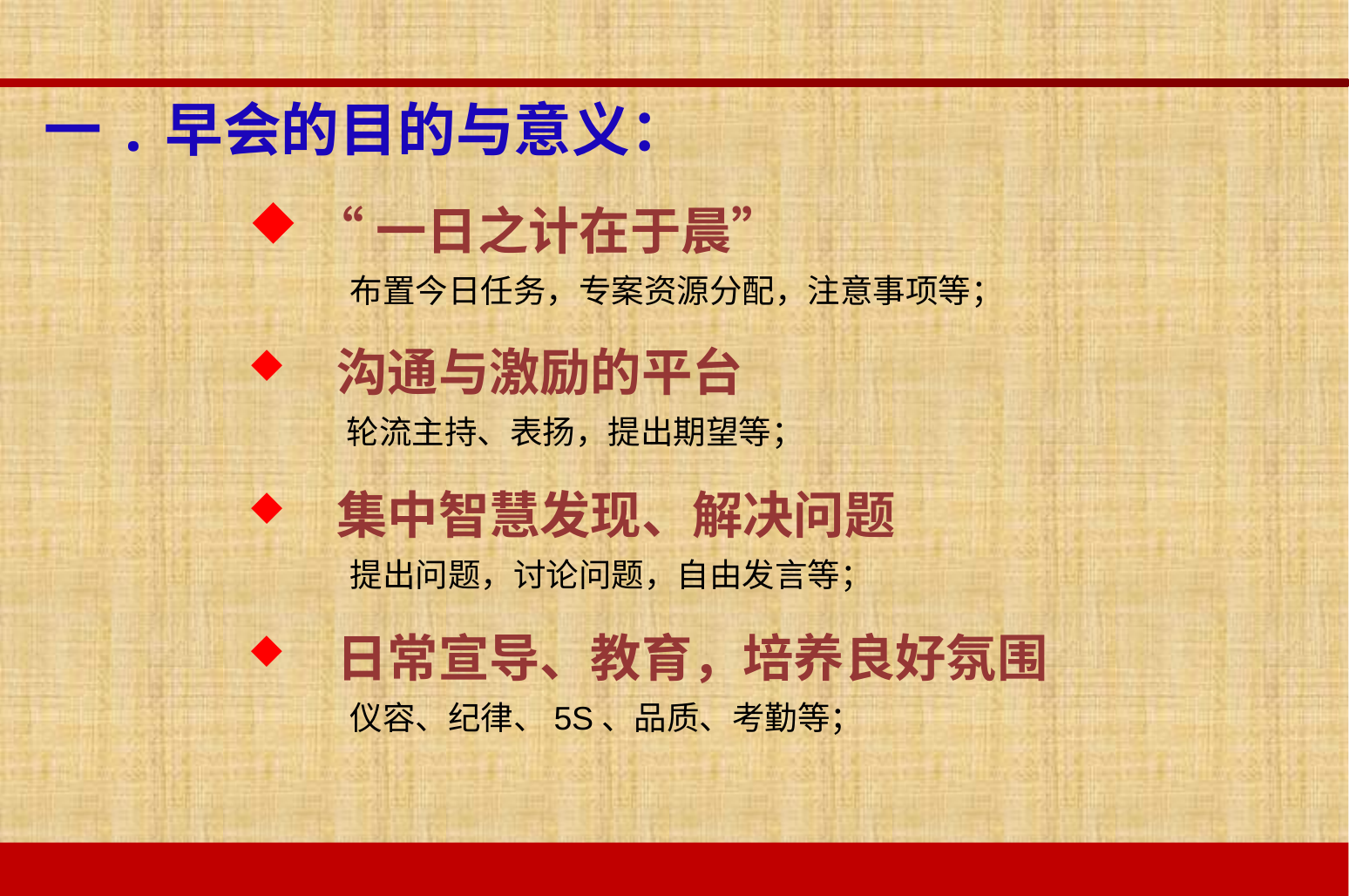

# 一.早会的目的与意义：
“一日之计在于晨”
布置今日任务，专案资源分配，注意事项等；
 沟通与激励的平台
轮流主持、表扬，提出期望等；
 集中智慧发现、解决问题
提出问题，讨论问题，自由发言等；
 日常宣导、教育，培养良好氛围
仪容、纪律、5S、品质、考勤等；